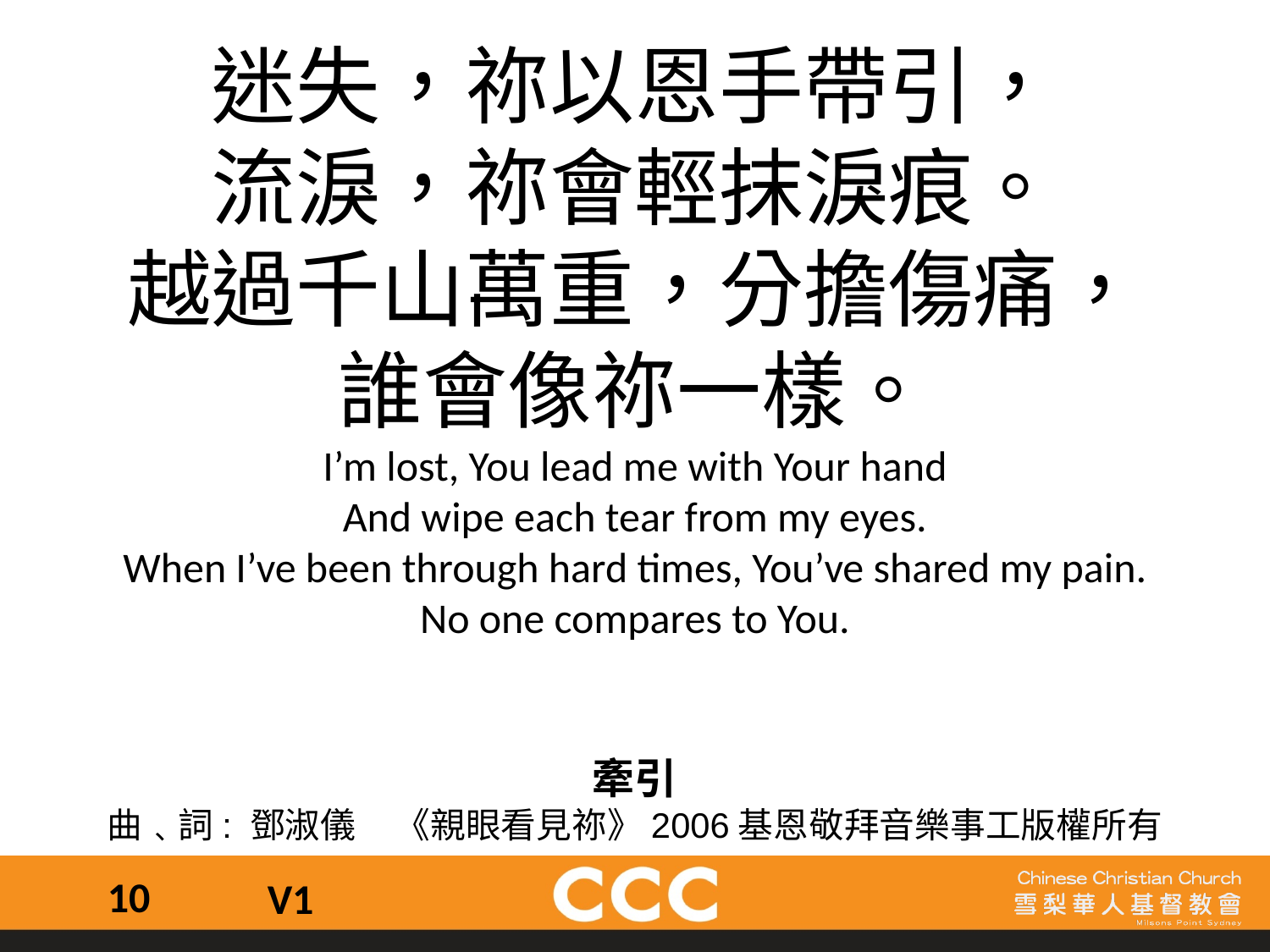

迷失，祢以恩手帶引，
流淚，祢會輕抹淚痕。
越過千山萬重，分擔傷痛，
誰會像祢一樣。
I’m lost, You lead me with Your hand
And wipe each tear from my eyes.
When I’ve been through hard times, You’ve shared my pain.
No one compares to You.
牽引
曲﹑詞: 鄧淑儀     《親眼看見祢》2006基恩敬拜音樂事工版權所有
10
V1